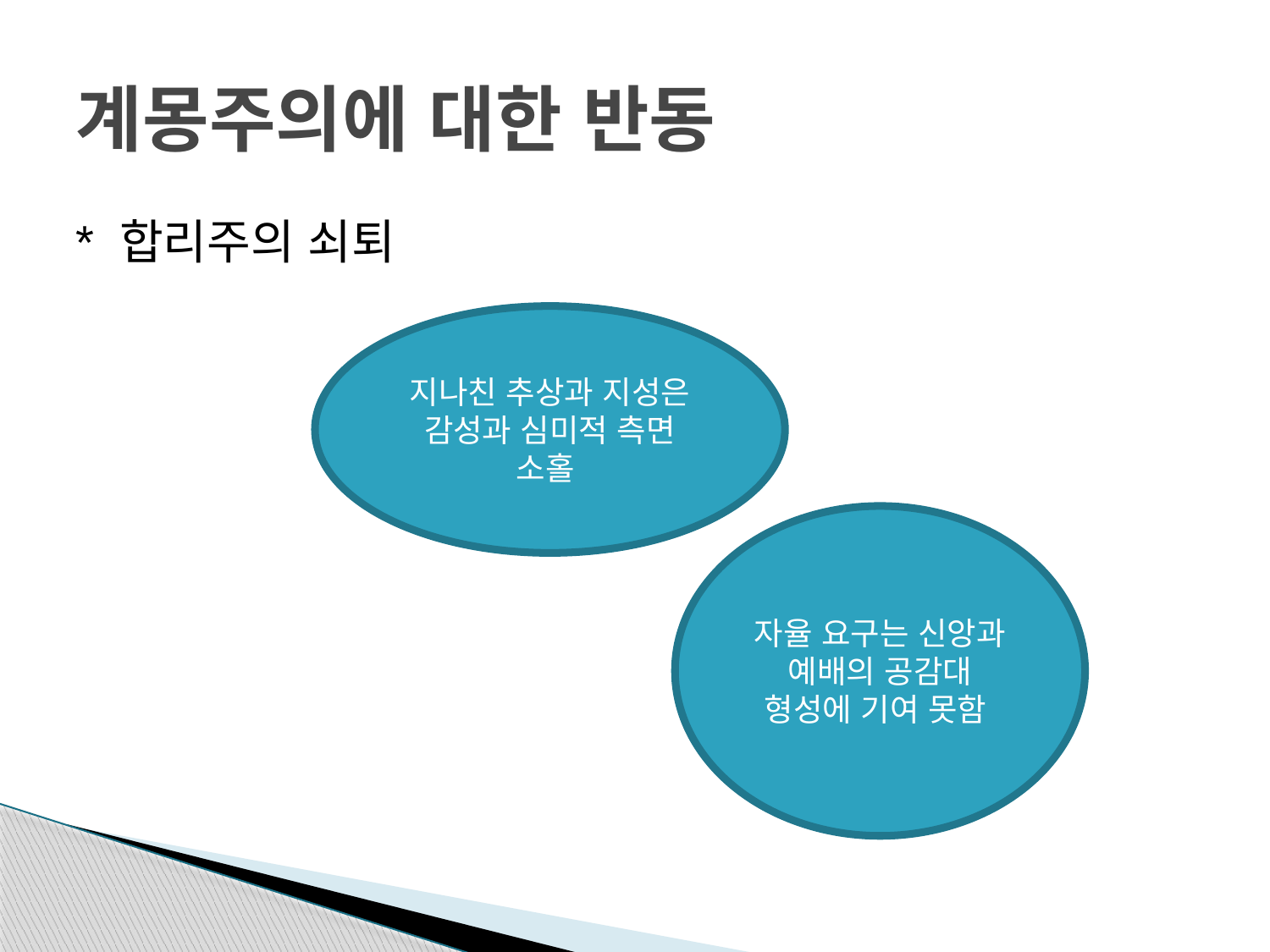

# 계몽주의에 대한 반동
* 합리주의 쇠퇴
지나친 추상과 지성은 감성과 심미적 측면 소홀
자율 요구는 신앙과 예배의 공감대 형성에 기여 못함